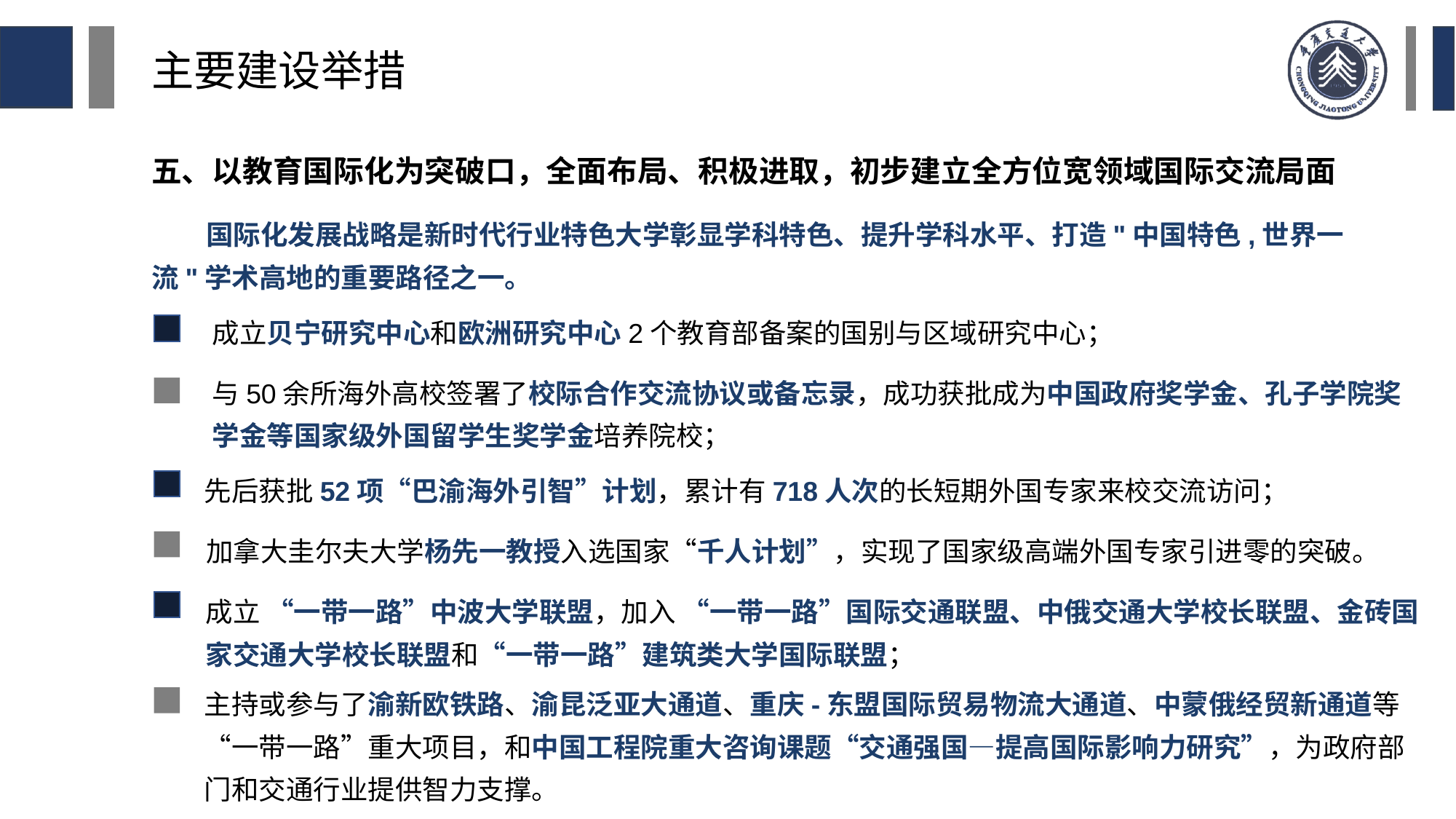

主要建设举措
五、以教育国际化为突破口，全面布局、积极进取，初步建立全方位宽领域国际交流局面
国际化发展战略是新时代行业特色大学彰显学科特色、提升学科水平、打造"中国特色,世界一流"学术高地的重要路径之一。
成立贝宁研究中心和欧洲研究中心2个教育部备案的国别与区域研究中心；

与50余所海外高校签署了校际合作交流协议或备忘录，成功获批成为中国政府奖学金、孔子学院奖学金等国家级外国留学生奖学金培养院校；

先后获批52项“巴渝海外引智”计划，累计有718人次的长短期外国专家来校交流访问；

加拿大圭尔夫大学杨先一教授入选国家“千人计划”，实现了国家级高端外国专家引进零的突破。

成立 “一带一路”中波大学联盟，加入 “一带一路”国际交通联盟、中俄交通大学校长联盟、金砖国家交通大学校长联盟和“一带一路”建筑类大学国际联盟；

主持或参与了渝新欧铁路、渝昆泛亚大通道、重庆-东盟国际贸易物流大通道、中蒙俄经贸新通道等“一带一路”重大项目，和中国工程院重大咨询课题“交通强国—提高国际影响力研究”，为政府部门和交通行业提供智力支撑。